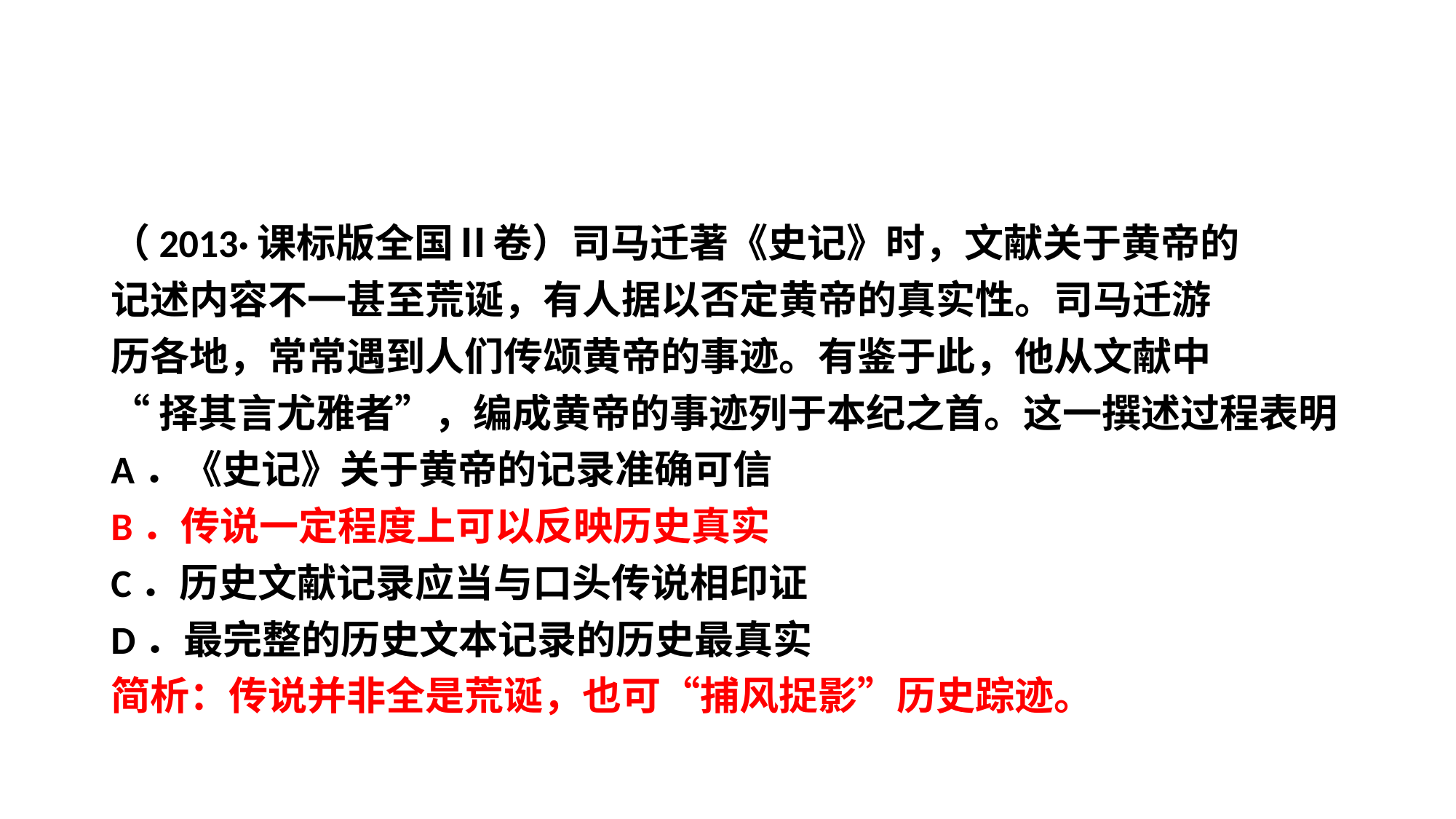

#
（2013·课标版全国Ⅱ卷）司马迁著《史记》时，文献关于黄帝的
记述内容不一甚至荒诞，有人据以否定黄帝的真实性。司马迁游
历各地，常常遇到人们传颂黄帝的事迹。有鉴于此，他从文献中
“择其言尤雅者”，编成黄帝的事迹列于本纪之首。这一撰述过程表明
A．《史记》关于黄帝的记录准确可信
B．传说一定程度上可以反映历史真实
C．历史文献记录应当与口头传说相印证
D．最完整的历史文本记录的历史最真实
简析：传说并非全是荒诞，也可“捕风捉影”历史踪迹。